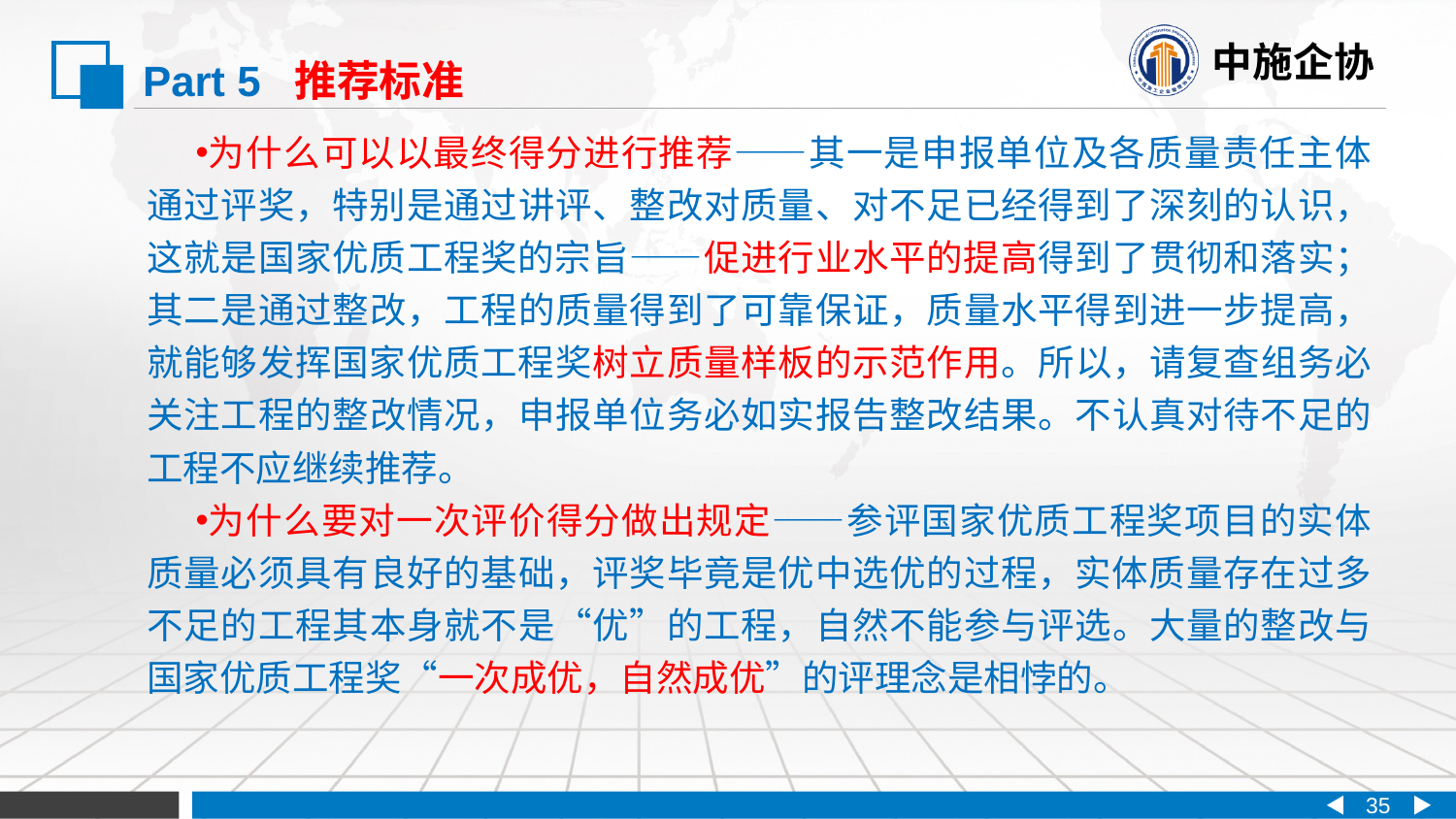

Part 5  推荐标准
为什么可以以最终得分进行推荐——其一是申报单位及各质量责任主体通过评奖，特别是通过讲评、整改对质量、对不足已经得到了深刻的认识，这就是国家优质工程奖的宗旨——促进行业水平的提高得到了贯彻和落实；其二是通过整改，工程的质量得到了可靠保证，质量水平得到进一步提高，就能够发挥国家优质工程奖树立质量样板的示范作用。所以，请复查组务必关注工程的整改情况，申报单位务必如实报告整改结果。不认真对待不足的工程不应继续推荐。
为什么要对一次评价得分做出规定——参评国家优质工程奖项目的实体质量必须具有良好的基础，评奖毕竟是优中选优的过程，实体质量存在过多不足的工程其本身就不是“优”的工程，自然不能参与评选。大量的整改与国家优质工程奖“一次成优，自然成优”的评理念是相悖的。